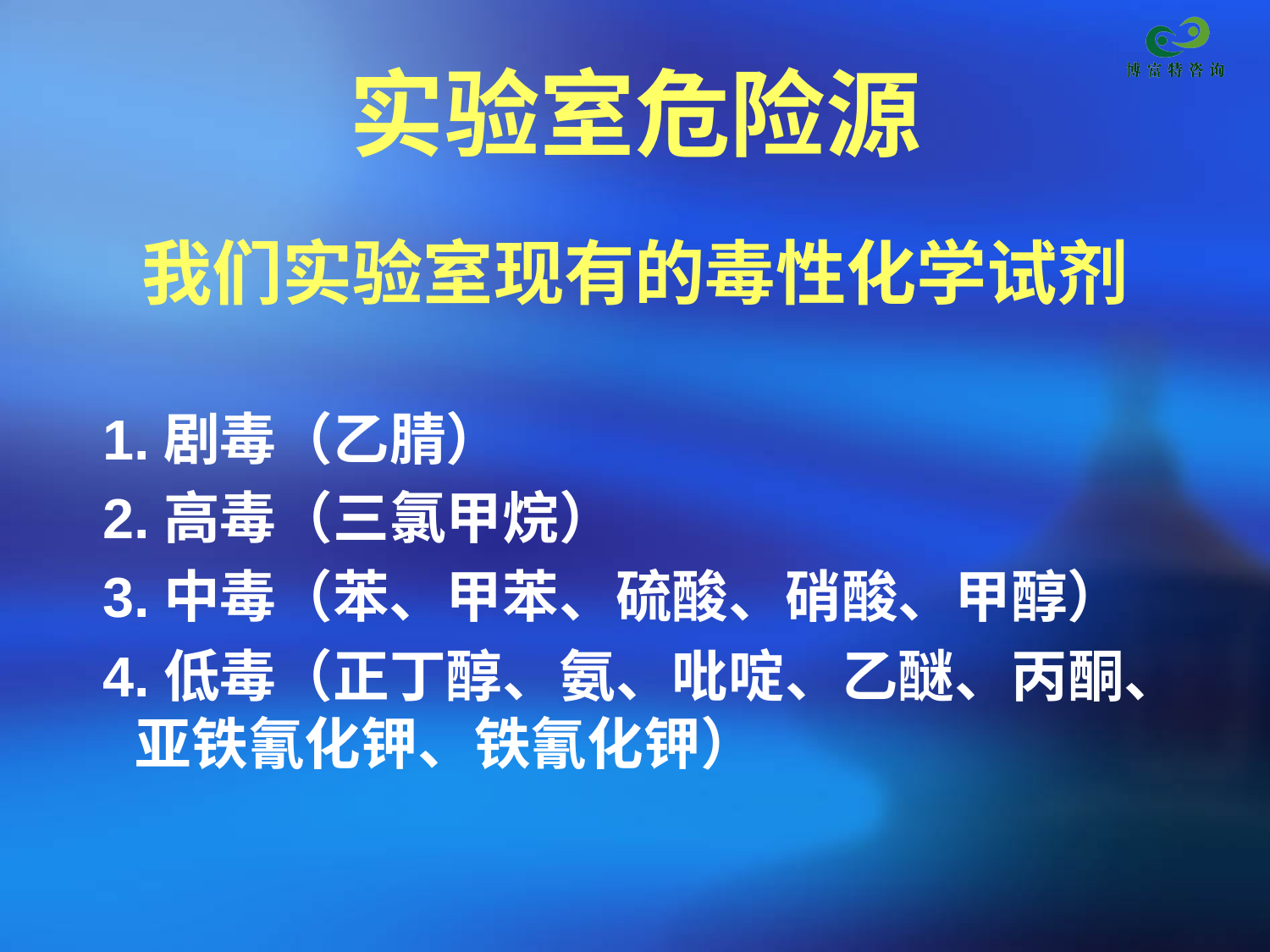

# 实验室危险源
我们实验室现有的毒性化学试剂

 1.剧毒（乙腈）
 2.高毒（三氯甲烷）
 3.中毒（苯、甲苯、硫酸、硝酸、甲醇）
 4.低毒（正丁醇、氨、吡啶、乙醚、丙酮、亚铁氰化钾、铁氰化钾）